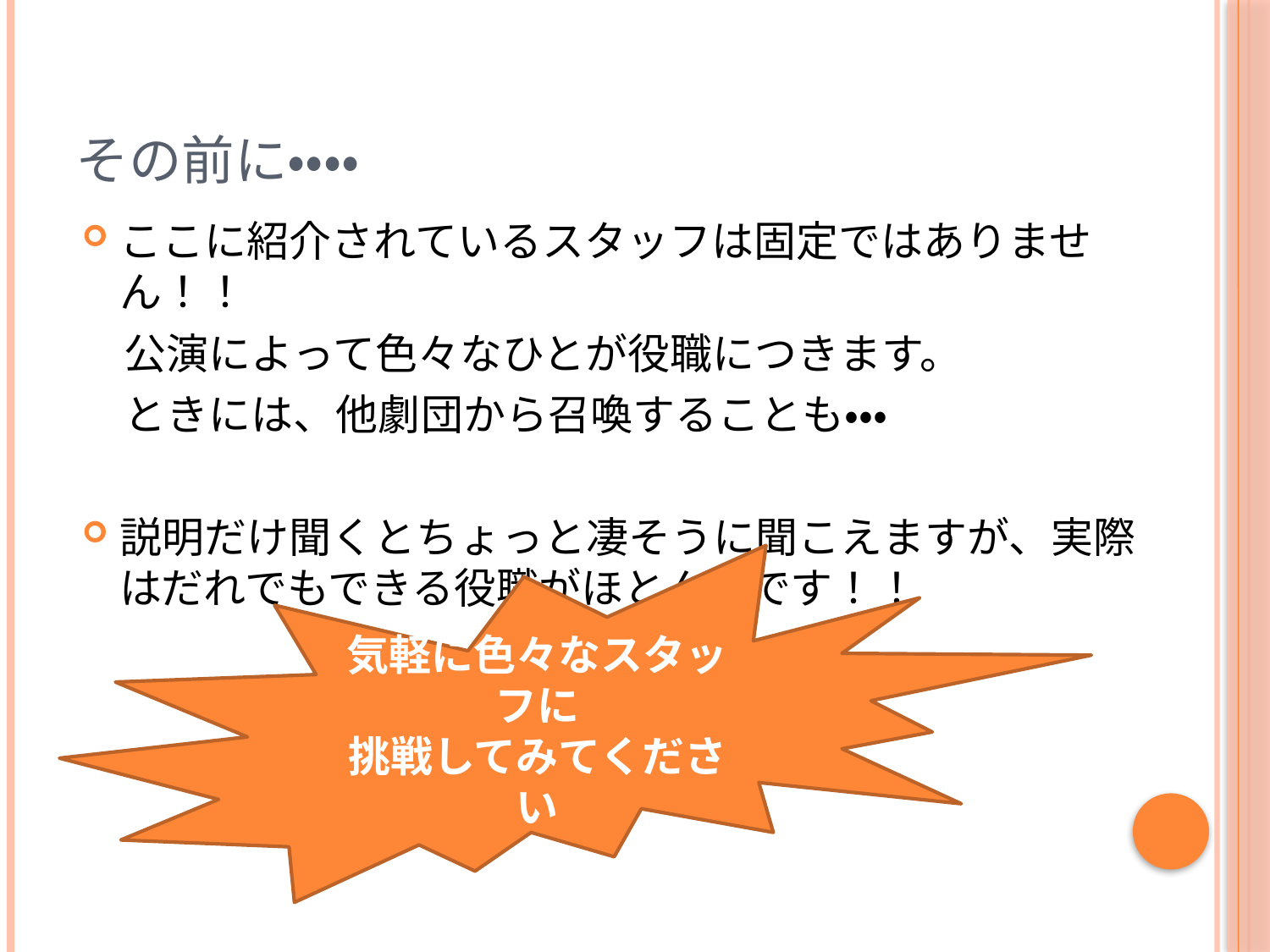

# その前に・・・・
ここに紹介されているスタッフは固定ではありません！！
　公演によって色々なひとが役職につきます。
　ときには、他劇団から召喚することも・・・

説明だけ聞くとちょっと凄そうに聞こえますが、実際はだれでもできる役職がほとんどです！！

気軽に色々なスタッフに
挑戦してみてください